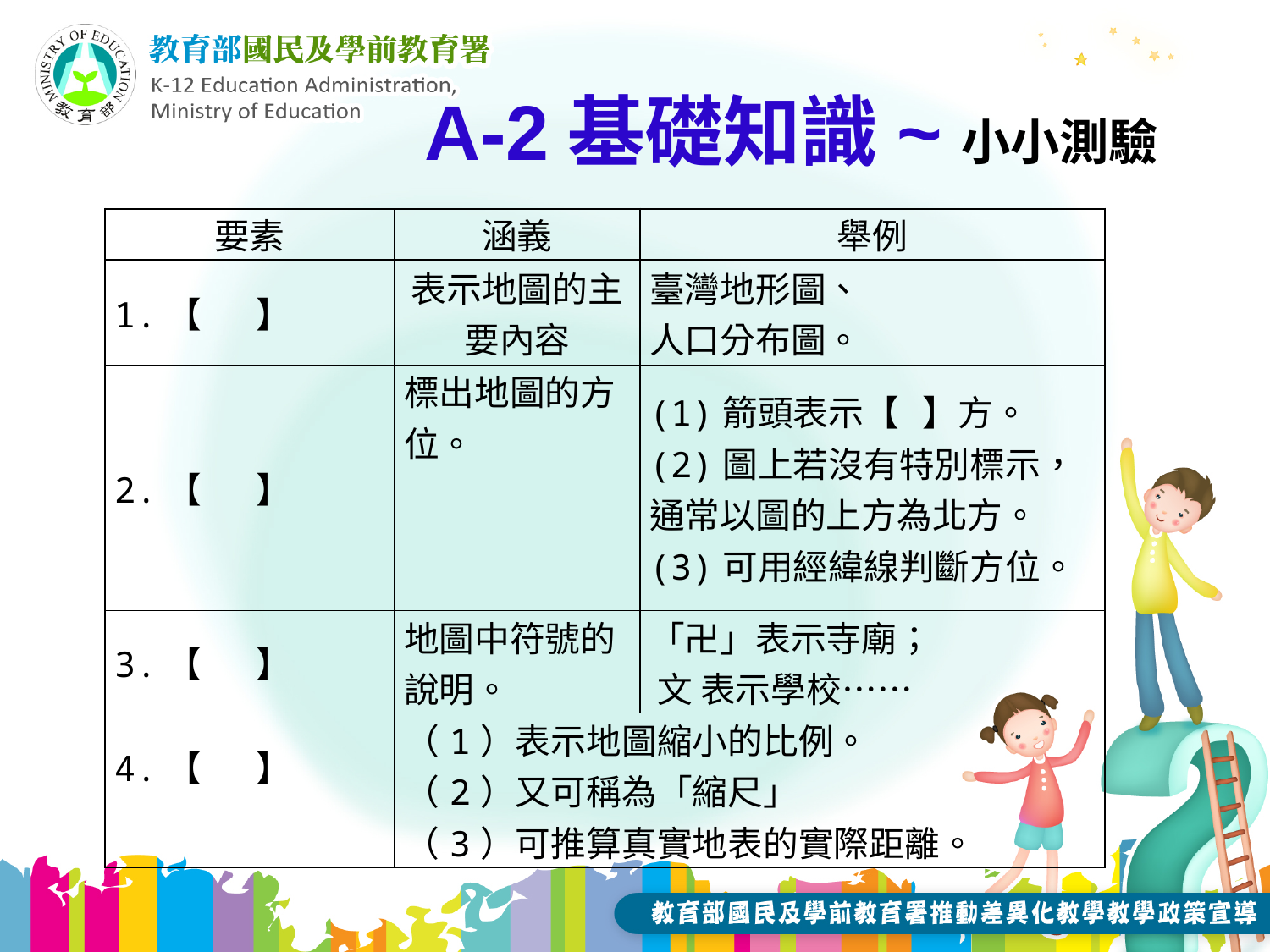

A-2基礎知識~小小測驗

| 要素 | 涵義 | 舉例 |
| --- | --- | --- |
| 1.【 】 | 表示地圖的主要內容 | 臺灣地形圖、 人口分布圖。 |
| 2.【 】 | 標出地圖的方位。 | (1)箭頭表示【 】方。 (2)圖上若沒有特別標示， 通常以圖的上方為北方。 (3)可用經緯線判斷方位。 |
| 3.【 】 | 地圖中符號的說明。 | 「卍」表示寺廟； 文 表示學校…… |
| 4.【 】 | （1）表示地圖縮小的比例。 （2）又可稱為「縮尺」 （3）可推算真實地表的實際距離。 |  |